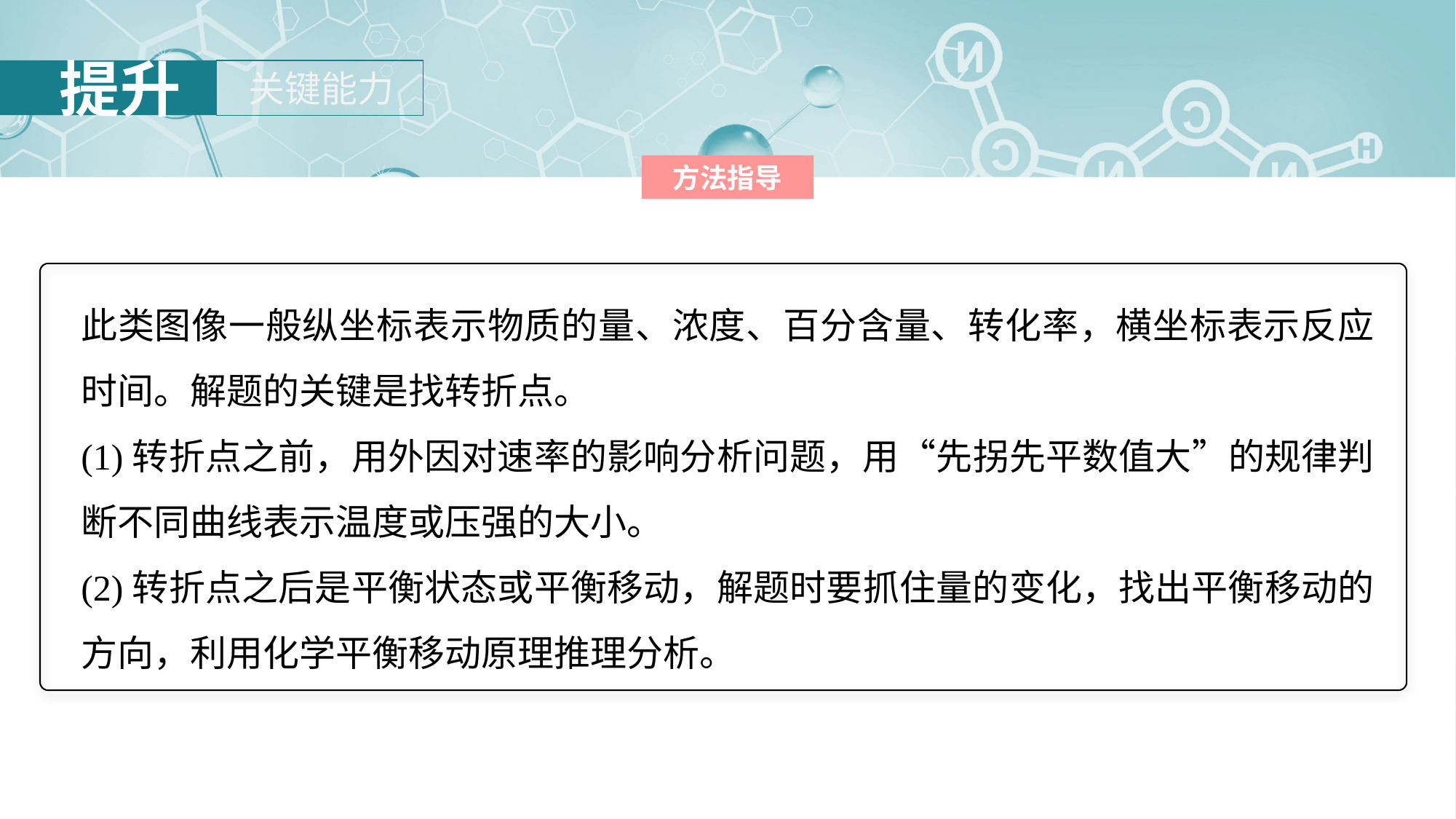

此类图像一般纵坐标表示物质的量、浓度、百分含量、转化率，横坐标表示反应时间。解题的关键是找转折点。
(1)转折点之前，用外因对速率的影响分析问题，用“先拐先平数值大”的规律判断不同曲线表示温度或压强的大小。
(2)转折点之后是平衡状态或平衡移动，解题时要抓住量的变化，找出平衡移动的方向，利用化学平衡移动原理推理分析。